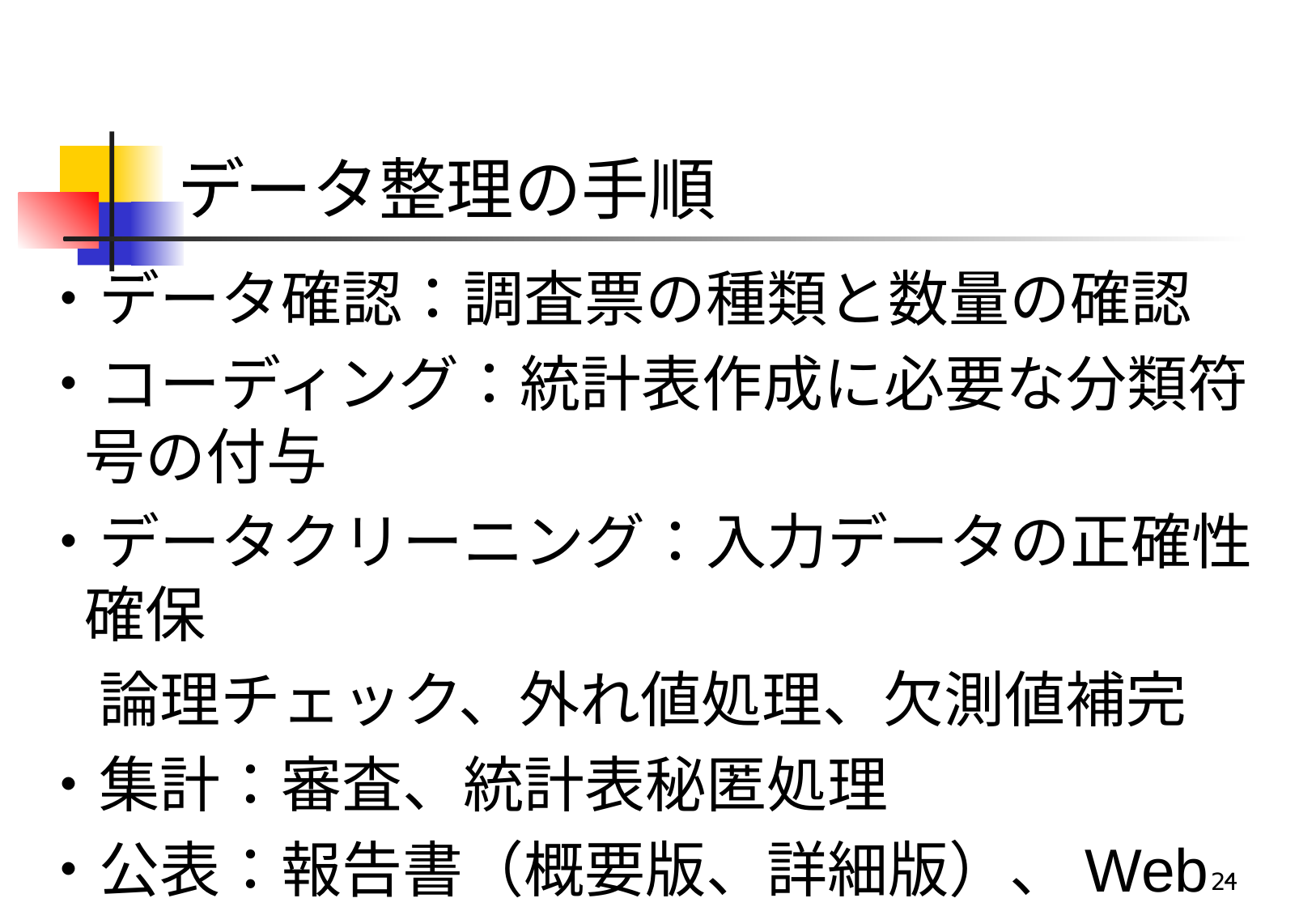

# データ整理の手順
・データ確認：調査票の種類と数量の確認
・コーディング：統計表作成に必要な分類符号の付与
・データクリーニング：入力データの正確性確保
　論理チェック、外れ値処理、欠測値補完
・集計：審査、統計表秘匿処理
・公表：報告書（概要版、詳細版）、Webページ

24